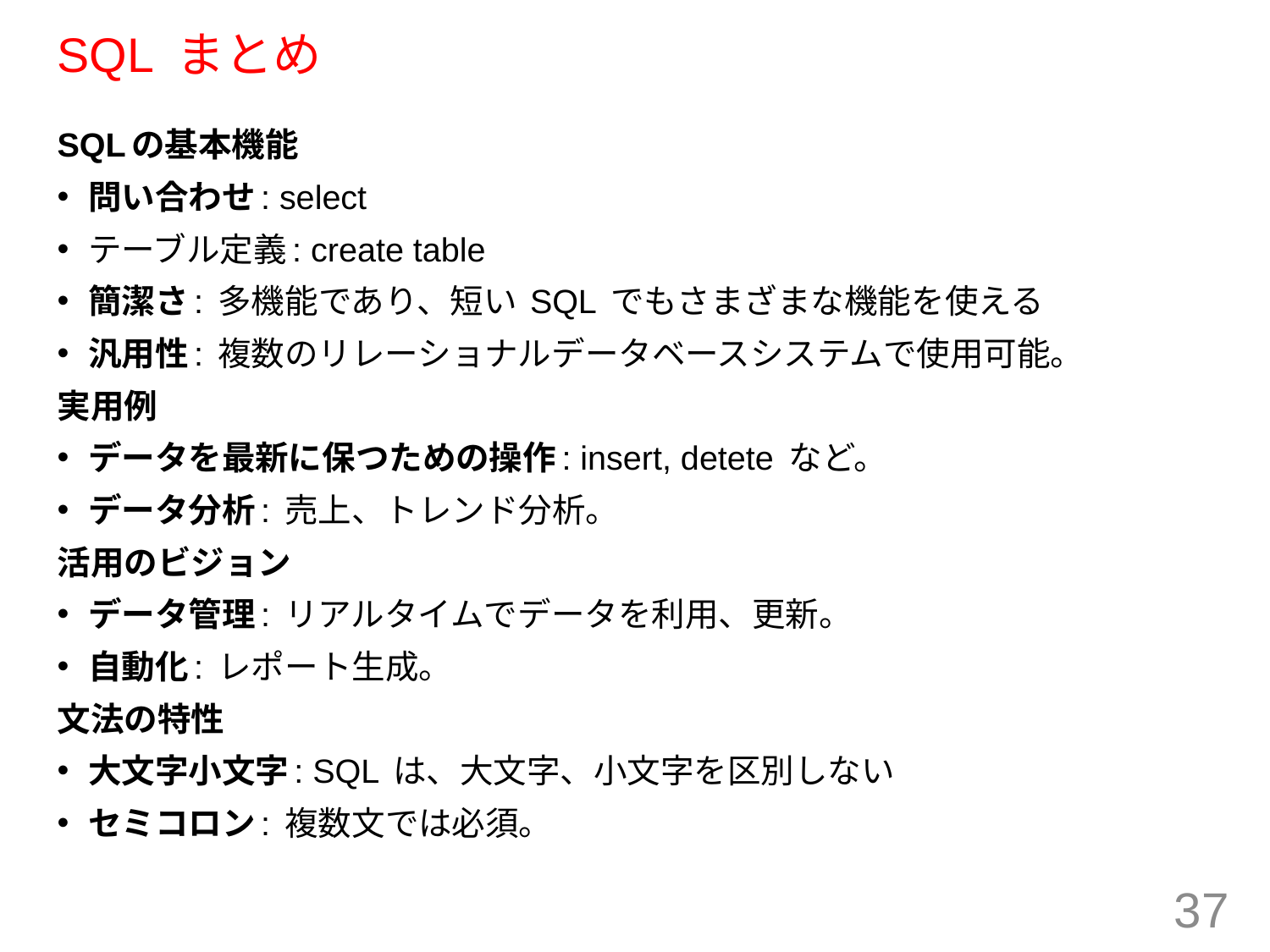

# SQL まとめ
SQLの基本機能
問い合わせ: select
テーブル定義: create table
簡潔さ: 多機能であり、短い SQL でもさまざまな機能を使える
汎用性: 複数のリレーショナルデータベースシステムで使用可能。
実用例
データを最新に保つための操作: insert, detete など。
データ分析: 売上、トレンド分析。
活用のビジョン
データ管理: リアルタイムでデータを利用、更新。
自動化: レポート生成。
文法の特性
大文字小文字: SQL は、大文字、小文字を区別しない
セミコロン: 複数文では必須。
37